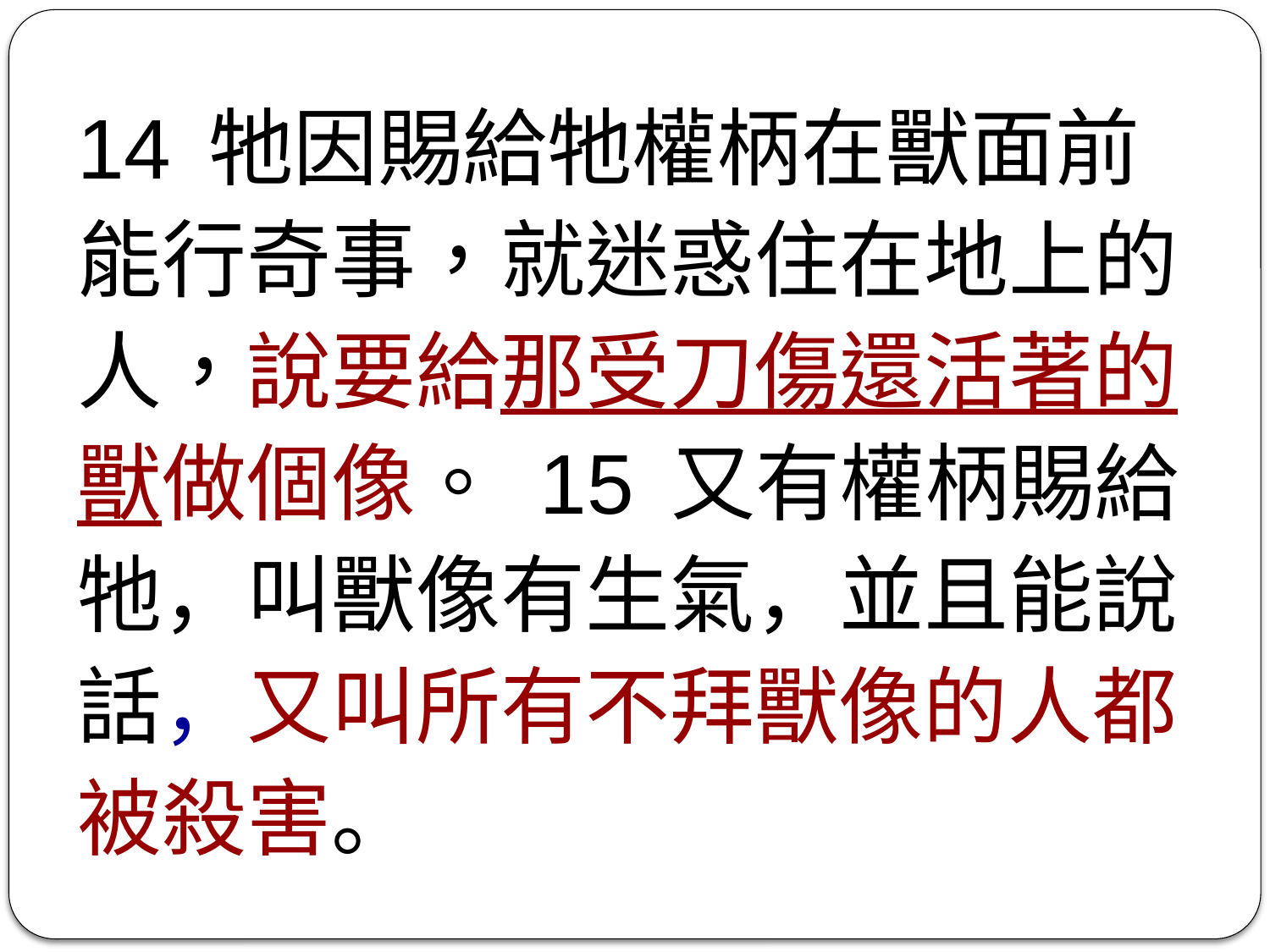

14 牠因賜給牠權柄在獸面前能行奇事，就迷惑住在地上的人，說要給那受刀傷還活著的獸做個像。 15 又有權柄賜給牠，叫獸像有生氣，並且能說話，又叫所有不拜獸像的人都被殺害。